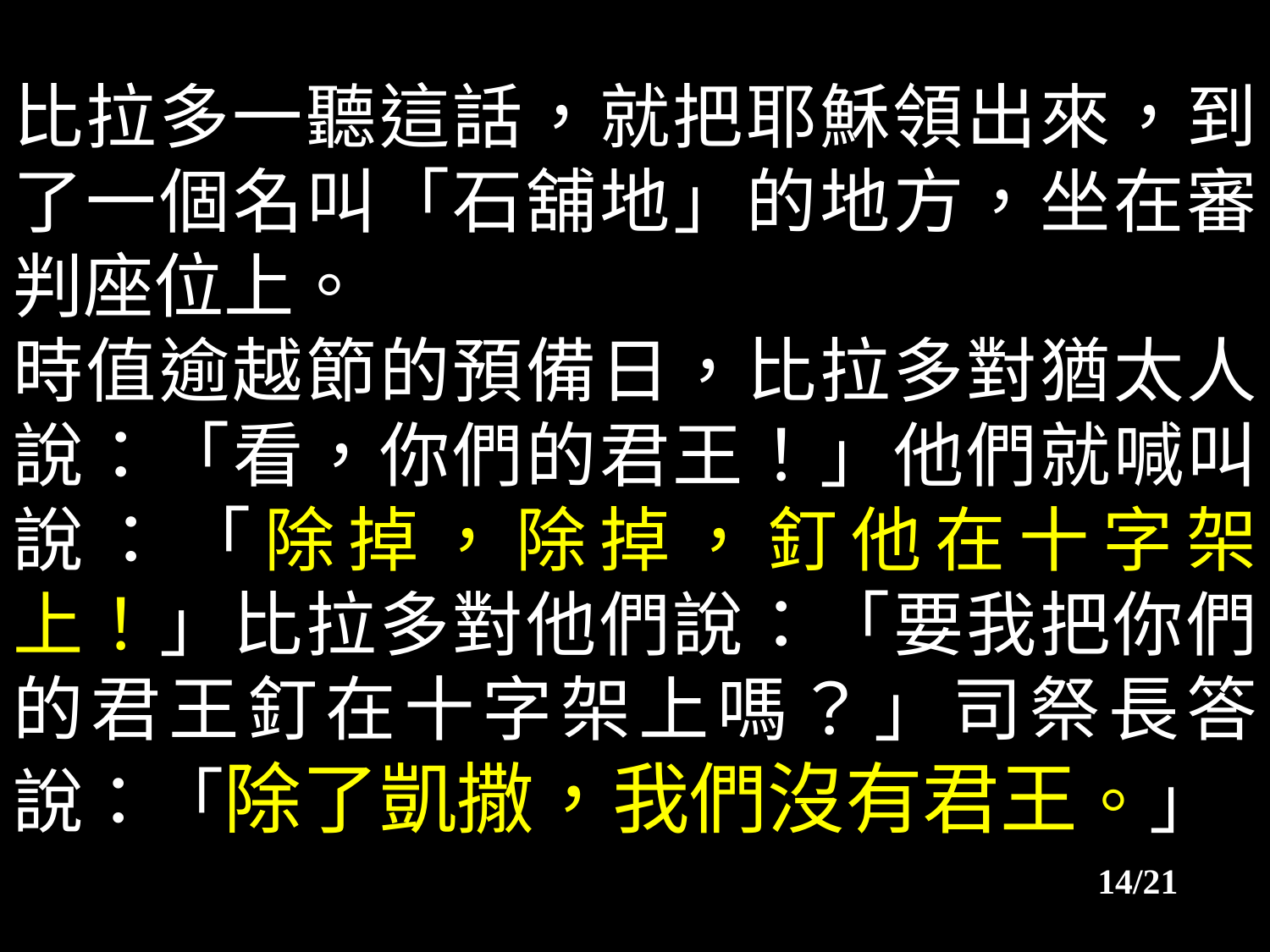

比拉多一聽這話，就把耶穌領出來，到了一個名叫「石舖地」的地方，坐在審判座位上。
時值逾越節的預備日，比拉多對猶太人說：「看，你們的君王！」他們就喊叫說：「除掉，除掉，釘他在十字架上！」比拉多對他們說：「要我把你們的君王釘在十字架上嗎？」司祭長答說：「除了凱撒，我們沒有君王。」
14/21